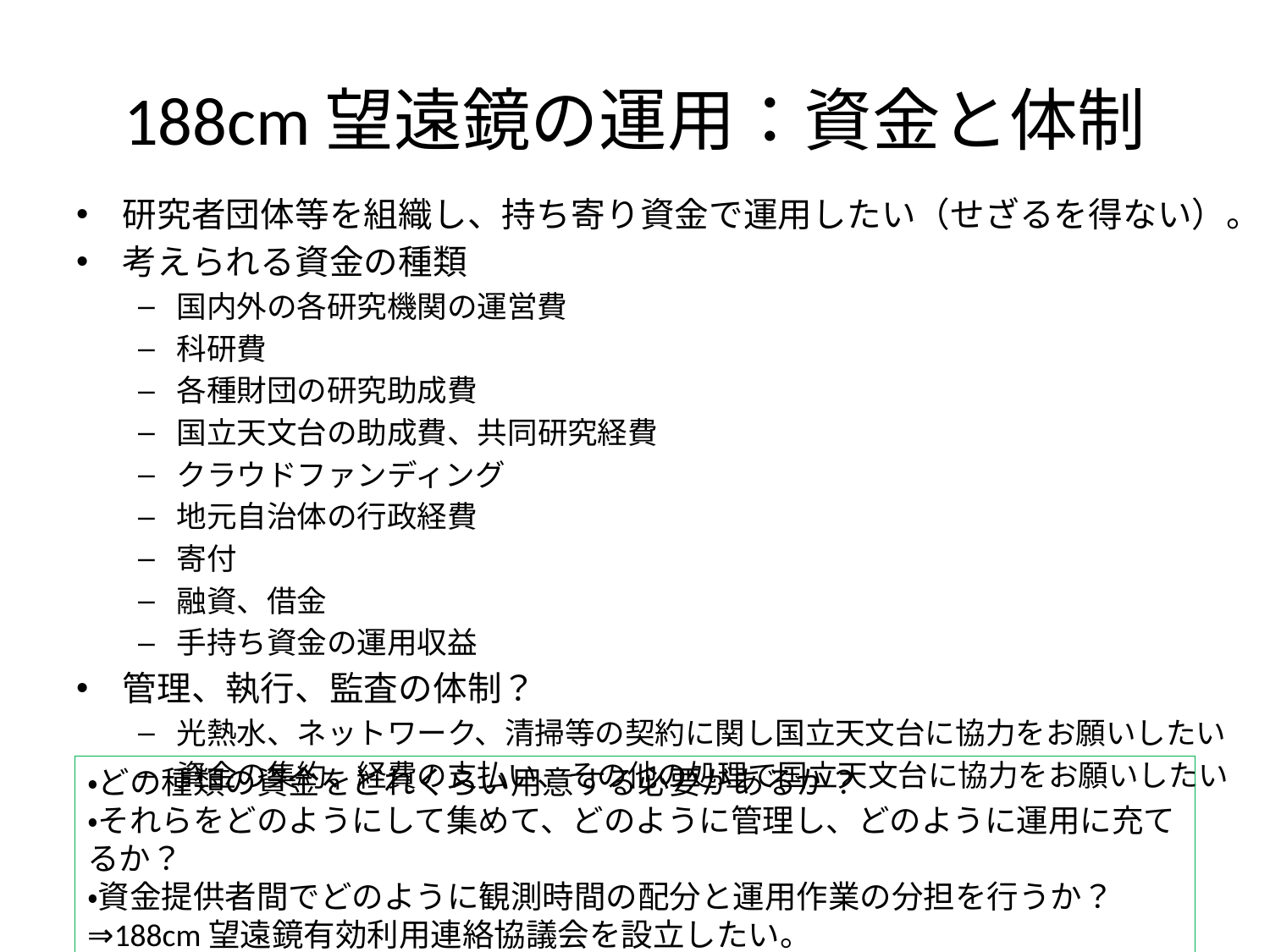

# 188cm望遠鏡の運用：資金と体制
研究者団体等を組織し、持ち寄り資金で運用したい（せざるを得ない）。
考えられる資金の種類
国内外の各研究機関の運営費
科研費
各種財団の研究助成費
国立天文台の助成費、共同研究経費
クラウドファンディング
地元自治体の行政経費
寄付
融資、借金
手持ち資金の運用収益
管理、執行、監査の体制？
光熱水、ネットワーク、清掃等の契約に関し国立天文台に協力をお願いしたい
資金の集約、経費の支払い、その他の処理で国立天文台に協力をお願いしたい
・どの種類の資金をどれくらい用意する必要があるか？
・それらをどのようにして集めて、どのように管理し、どのように運用に充てるか？
・資金提供者間でどのように観測時間の配分と運用作業の分担を行うか？
⇒188cm望遠鏡有効利用連絡協議会を設立したい。